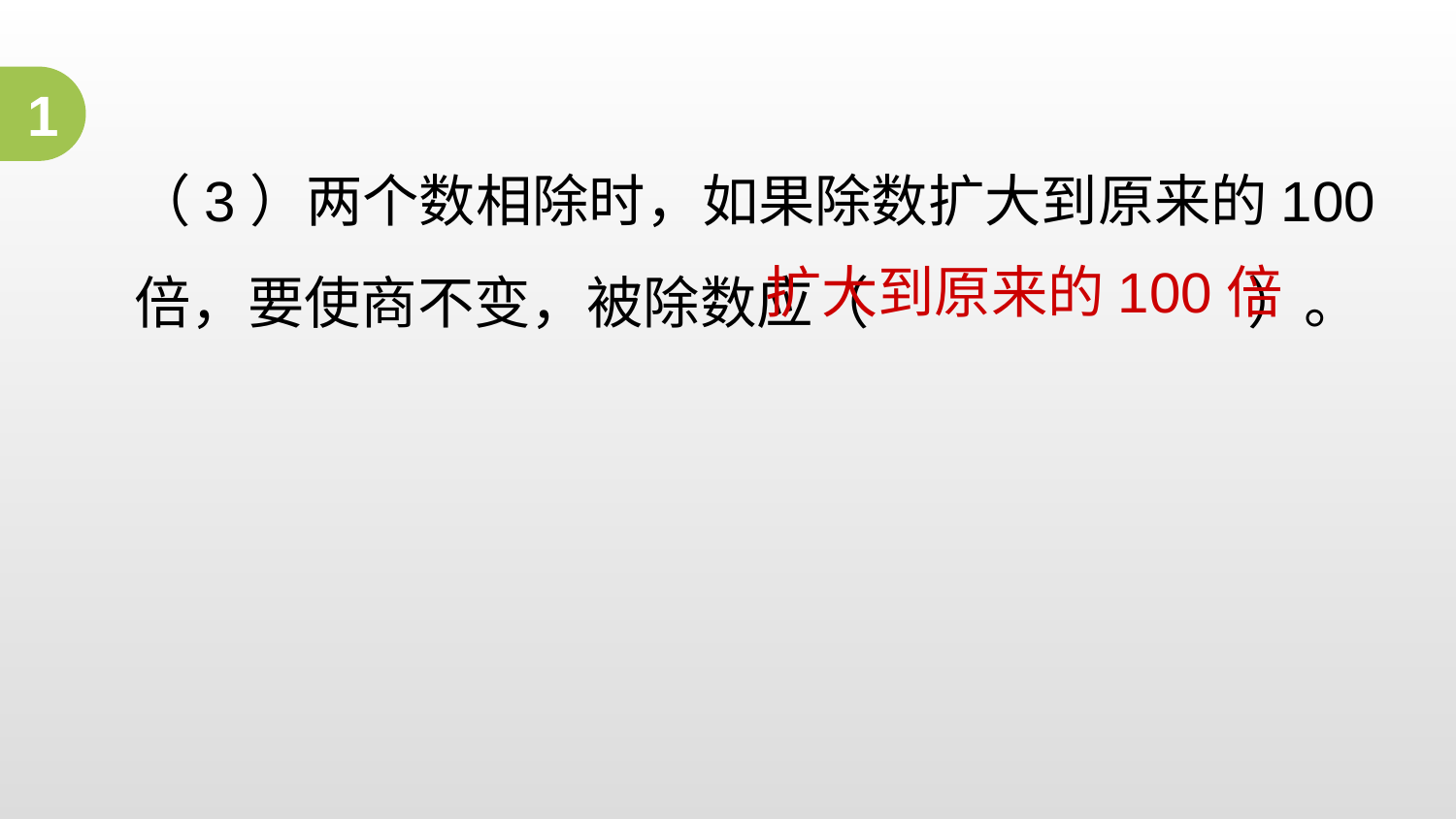

1
（3）两个数相除时，如果除数扩大到原来的100倍，要使商不变，被除数应（                              ）。
扩大到原来的100倍